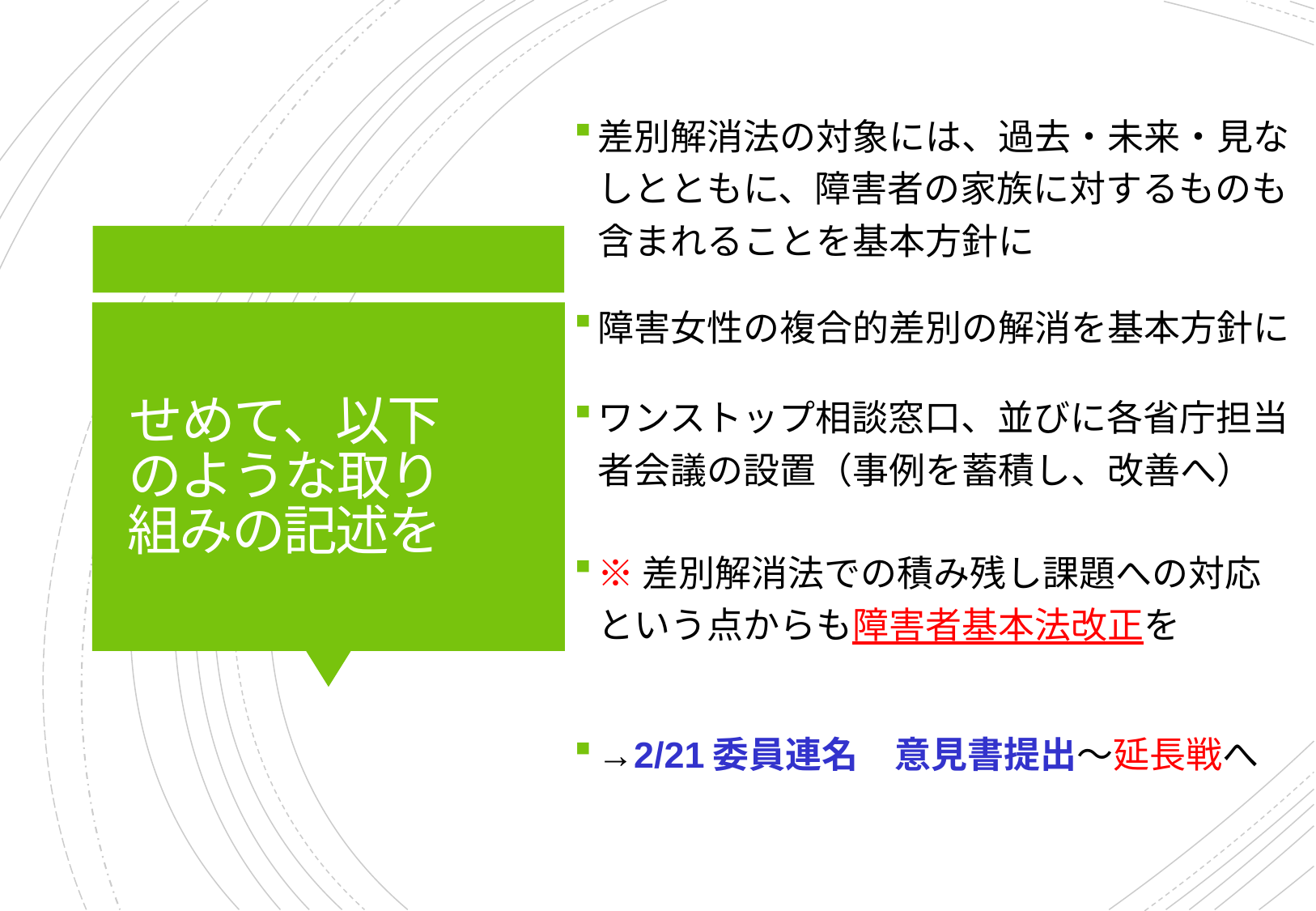

差別解消法の対象には、過去・未来・見なしとともに、障害者の家族に対するものも含まれることを基本方針に
障害女性の複合的差別の解消を基本方針に
ワンストップ相談窓口、並びに各省庁担当者会議の設置（事例を蓄積し、改善へ）

※差別解消法での積み残し課題への対応という点からも障害者基本法改正を

→2/21委員連名　意見書提出〜延長戦へ
# せめて、以下のような取り組みの記述を